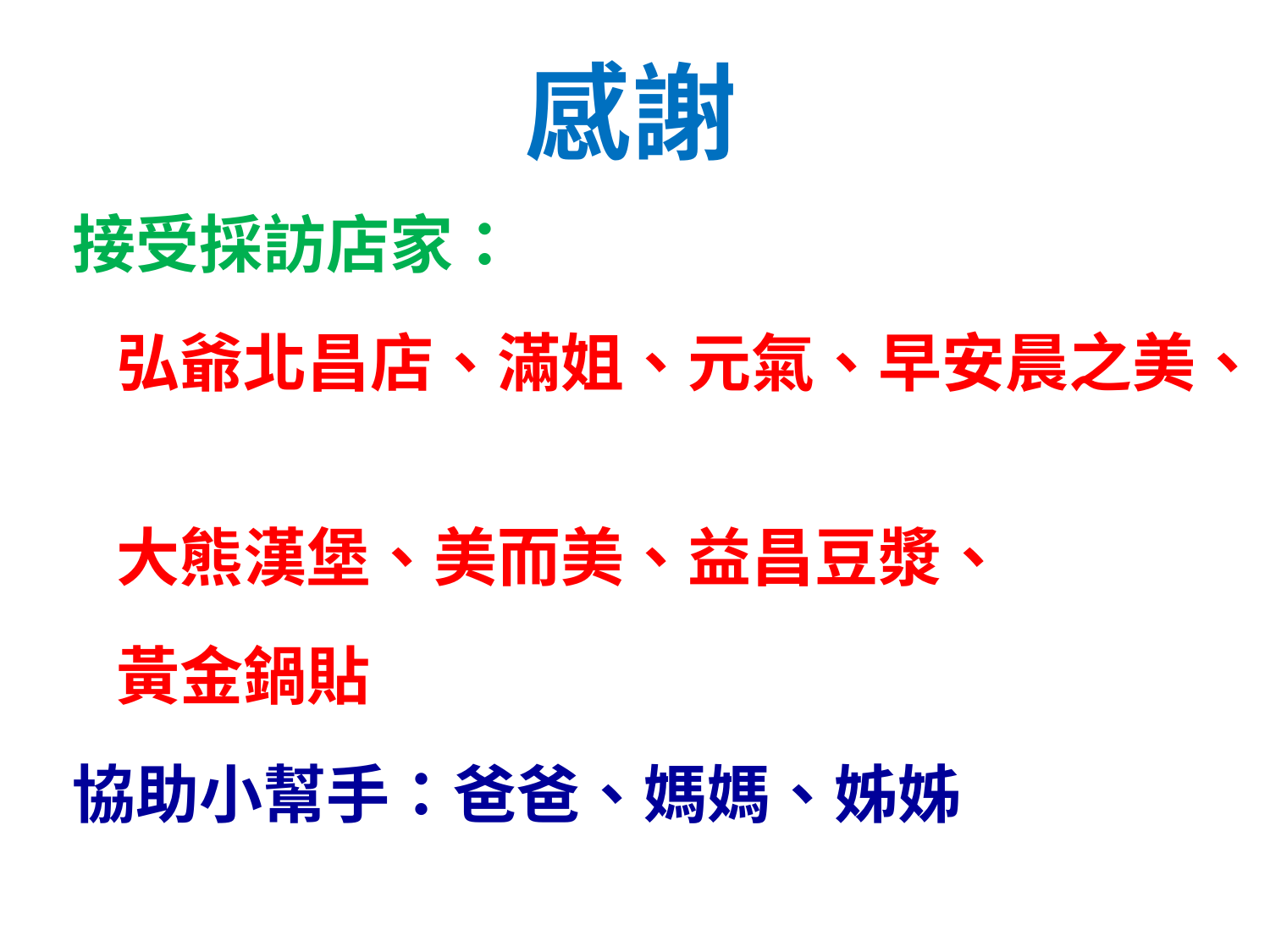

# 感謝
接受採訪店家：
  弘爺北昌店、滿姐、元氣、早安晨之美、
  大熊漢堡、美而美、益昌豆漿、
  黃金鍋貼
協助小幫手：爸爸、媽媽、姊姊